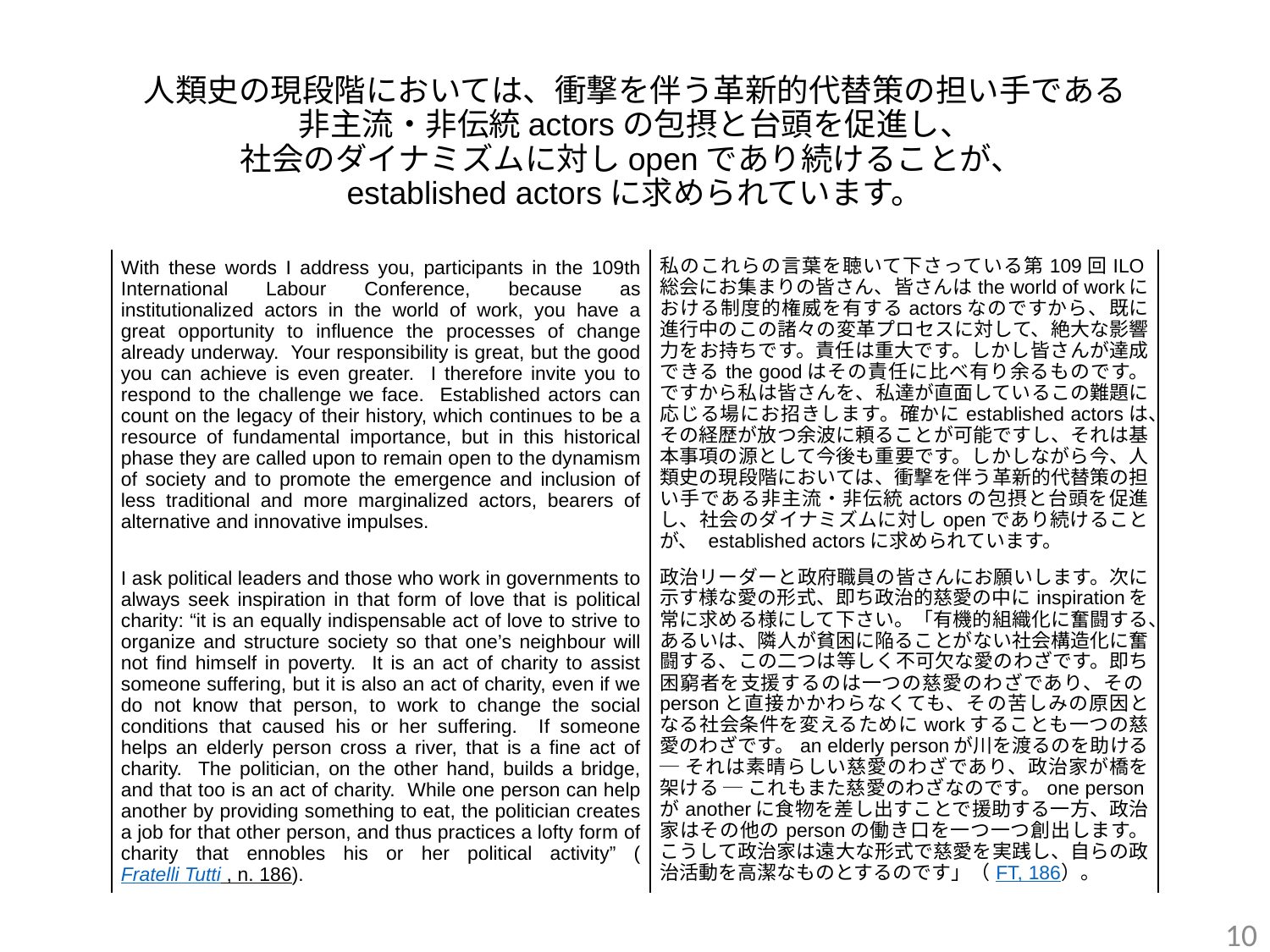

# 人類史の現段階においては、衝撃を伴う革新的代替策の担い手である 非主流・非伝統actorsの包摂と台頭を促進し、 社会のダイナミズムに対しopenであり続けることが、 established actorsに求められています。
| With these words I address you, participants in the 109th International Labour Conference, because as institutionalized actors in the world of work, you have a great opportunity to influence the processes of change already underway. Your responsibility is great, but the good you can achieve is even greater. I therefore invite you to respond to the challenge we face. Established actors can count on the legacy of their history, which continues to be a resource of fundamental importance, but in this historical phase they are called upon to remain open to the dynamism of society and to promote the emergence and inclusion of less traditional and more marginalized actors, bearers of alternative and innovative impulses. | 私のこれらの言葉を聴いて下さっている第109回ILO総会にお集まりの皆さん、皆さんはthe world of workにおける制度的権威を有するactorsなのですから、既に進行中のこの諸々の変革プロセスに対して、絶大な影響力をお持ちです。責任は重大です。しかし皆さんが達成できるthe goodはその責任に比べ有り余るものです。ですから私は皆さんを、私達が直面しているこの難題に応じる場にお招きします。確かにestablished actorsは、その経歴が放つ余波に頼ることが可能ですし、それは基本事項の源として今後も重要です。しかしながら今、人類史の現段階においては、衝撃を伴う革新的代替策の担い手である非主流・非伝統actorsの包摂と台頭を促進し、社会のダイナミズムに対しopenであり続けることが、 established actorsに求められています。 |
| --- | --- |
| I ask political leaders and those who work in governments to always seek inspiration in that form of love that is political charity: “it is an equally indispensable act of love to strive to organize and structure society so that one’s neighbour will not find himself in poverty. It is an act of charity to assist someone suffering, but it is also an act of charity, even if we do not know that person, to work to change the social conditions that caused his or her suffering. If someone helps an elderly person cross a river, that is a fine act of charity. The politician, on the other hand, builds a bridge, and that too is an act of charity. While one person can help another by providing something to eat, the politician creates a job for that other person, and thus practices a lofty form of charity that ennobles his or her political activity” (Fratelli Tutti , n. 186). | 政治リーダーと政府職員の皆さんにお願いします。次に示す様な愛の形式、即ち政治的慈愛の中にinspirationを常に求める様にして下さい。「有機的組織化に奮闘する、あるいは、隣人が貧困に陥ることがない社会構造化に奮闘する、この二つは等しく不可欠な愛のわざです。即ち困窮者を支援するのは一つの慈愛のわざであり、そのpersonと直接かかわらなくても、その苦しみの原因となる社会条件を変えるためにworkすることも一つの慈愛のわざです。an elderly personが川を渡るのを助ける ─ それは素晴らしい慈愛のわざであり、政治家が橋を架ける ─ これもまた慈愛のわざなのです。one personがanotherに食物を差し出すことで援助する一方、政治家はその他のpersonの働き口を一つ一つ創出します。こうして政治家は遠大な形式で慈愛を実践し、自らの政治活動を高潔なものとするのです」（FT, 186）。 |
10